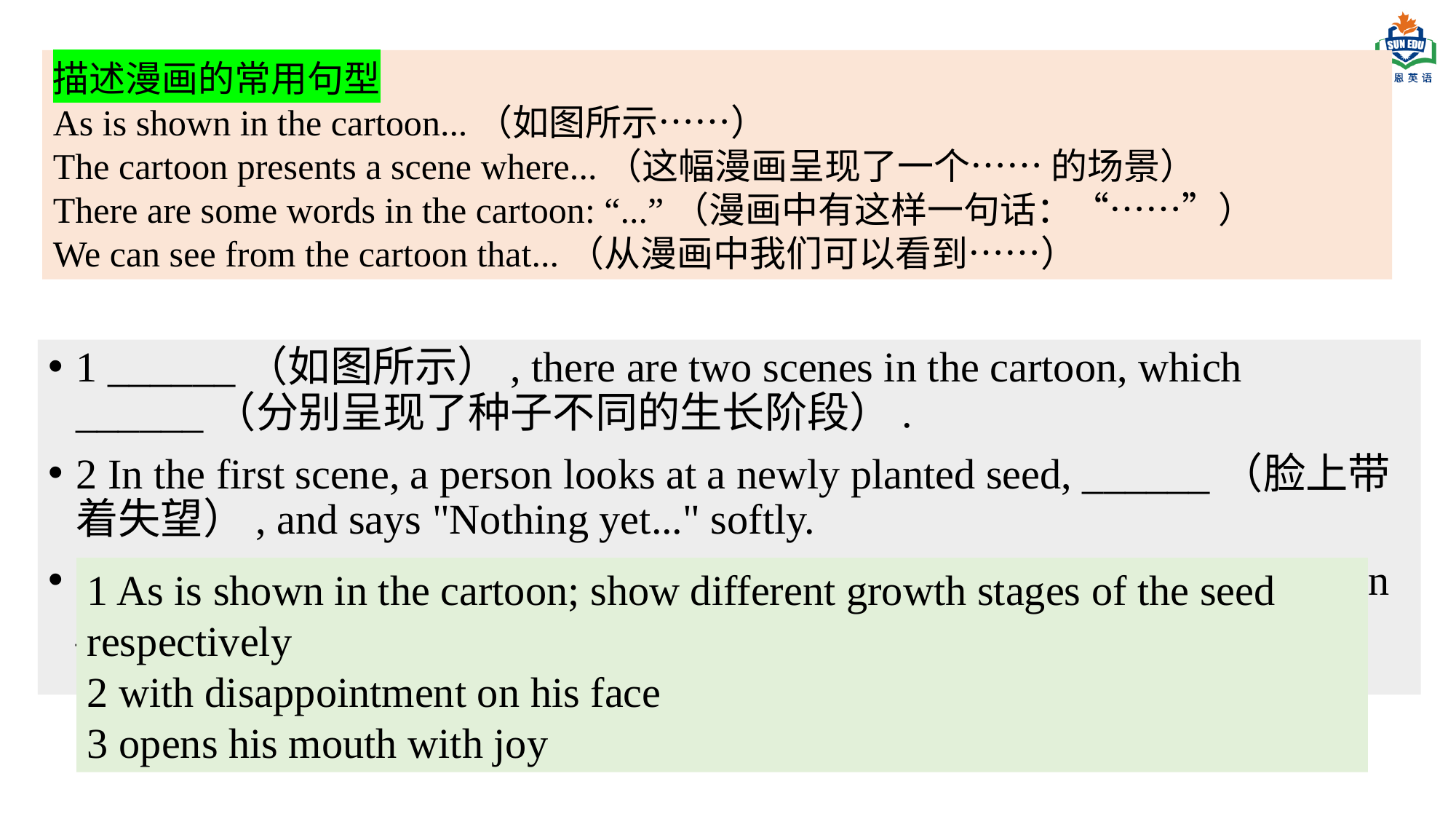

描述漫画的常用句型
As is shown in the cartoon...（如图所示……）
The cartoon presents a scene where...（这幅漫画呈现了一个…… 的场景）
There are some words in the cartoon: “...”（漫画中有这样一句话：“……”）
We can see from the cartoon that...（从漫画中我们可以看到……）
1 ______（如图所示）, there are two scenes in the cartoon, which ______（分别呈现了种子不同的生长阶段）.
2 In the first scene, a person looks at a newly planted seed, ______（脸上带着失望）, and says "Nothing yet..." softly.
3 In the second scene, the seed has grown into a bright flower, and the person ______（欣喜地张开嘴）and exclaims "It grew!".
1 As is shown in the cartoon; show different growth stages of the seed respectively
2 with disappointment on his face
3 opens his mouth with joy